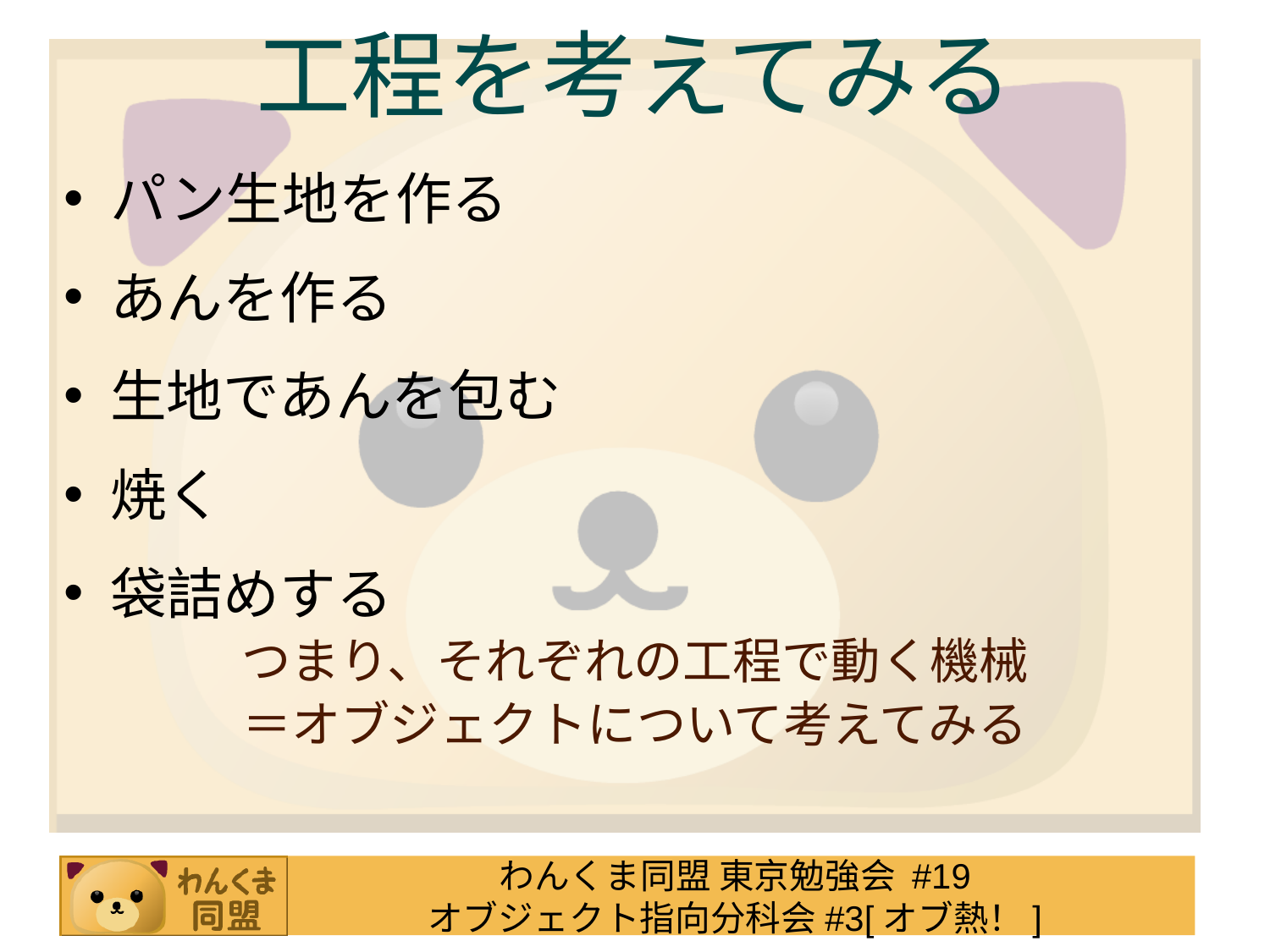

# 工程を考えてみる
パン生地を作る
あんを作る
生地であんを包む
焼く
袋詰めする
つまり、それぞれの工程で動く機械
＝オブジェクトについて考えてみる